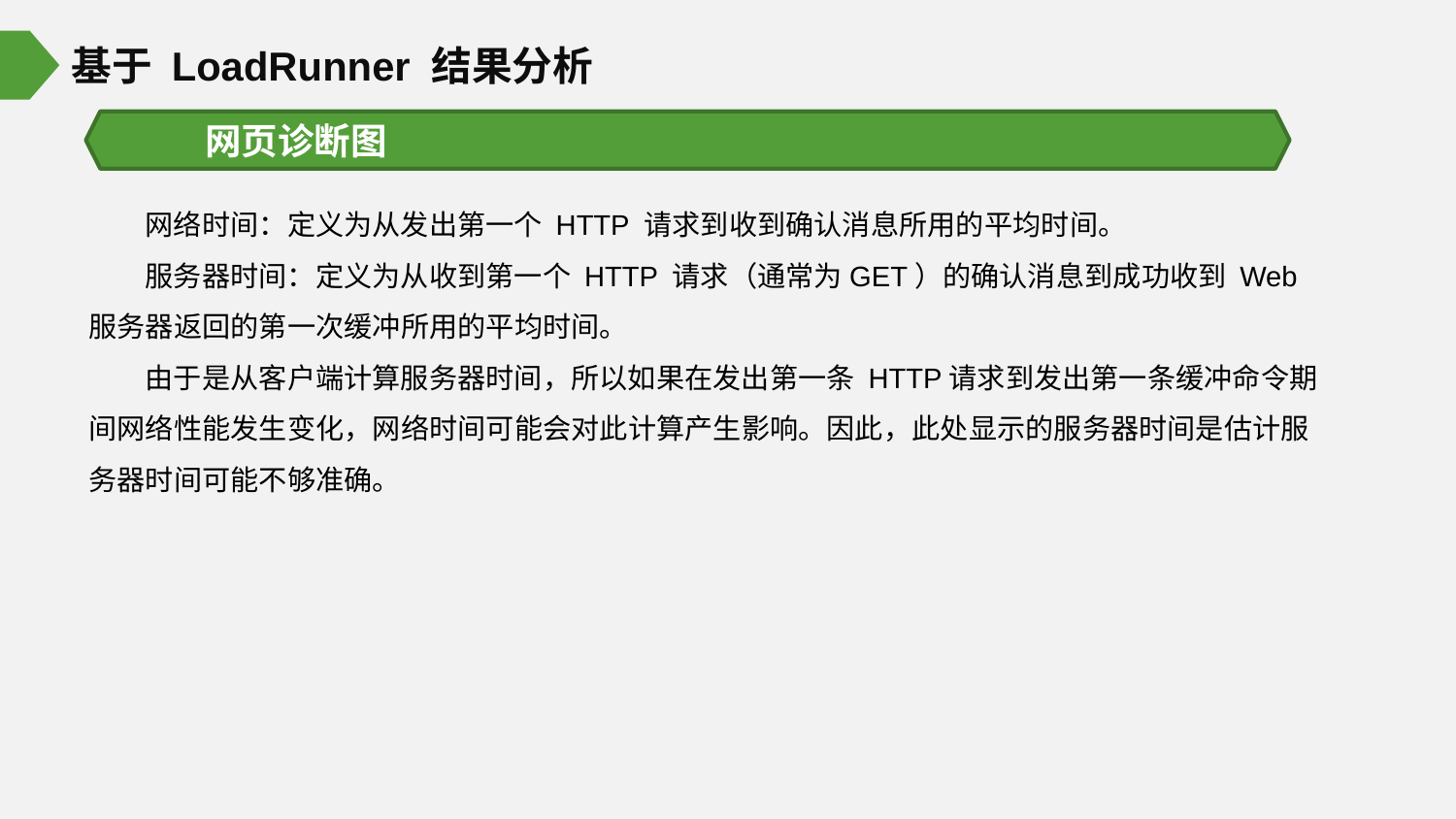

基于 LoadRunner 结果分析
网页诊断图
网络时间：定义为从发出第一个 HTTP 请求到收到确认消息所用的平均时间。
服务器时间：定义为从收到第一个 HTTP 请求（通常为GET）的确认消息到成功收到 Web服务器返回的第一次缓冲所用的平均时间。
由于是从客户端计算服务器时间，所以如果在发出第一条 HTTP请求到发出第一条缓冲命令期间网络性能发生变化，网络时间可能会对此计算产生影响。因此，此处显示的服务器时间是估计服务器时间可能不够准确。